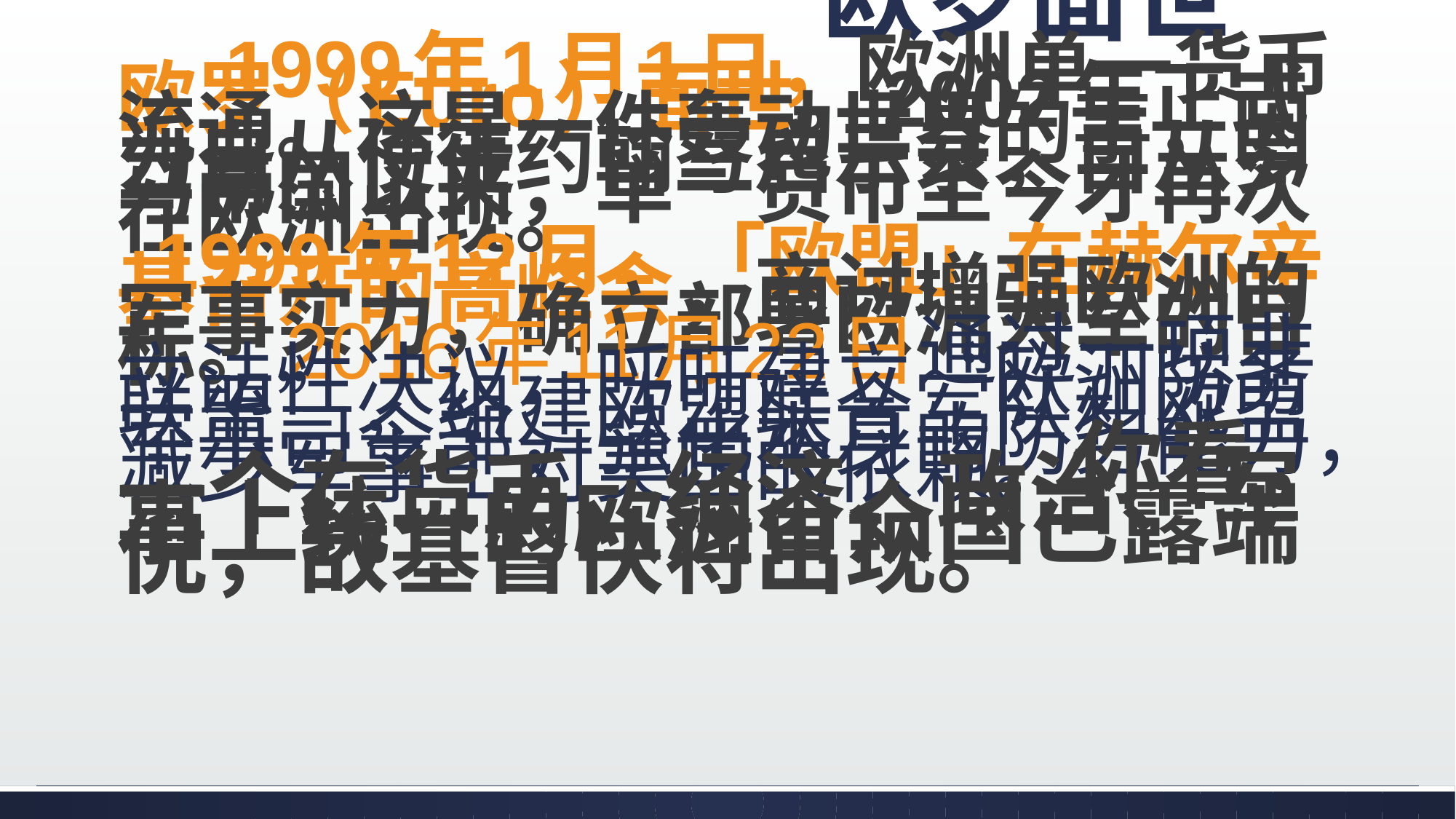

欧罗面世
        1999年1月1日，欧洲单一货币欧罗（Euro）面世。2002年正式流通。这是一件轰动世界的事，因为自从使徒约翰写启示录，自从罗马帝国以来，单一货币至今才再次在欧洲出现。
    1999年12月，「欧盟」在赫尔辛基召开的高峰会，商讨增强欧洲的军事实力，确立部署欧洲大军的目标。2016年11月22日通过一项非立法性决议，呼吁建立“欧洲防务联盟”，组建欧盟联合军队和欧盟军事司令部，强化本身的防务能力，减少军事上对美国的依赖。你看，一个在货币、经济、政治、军事上统一的欧洲合众国已露端倪，敌基督快将出现。